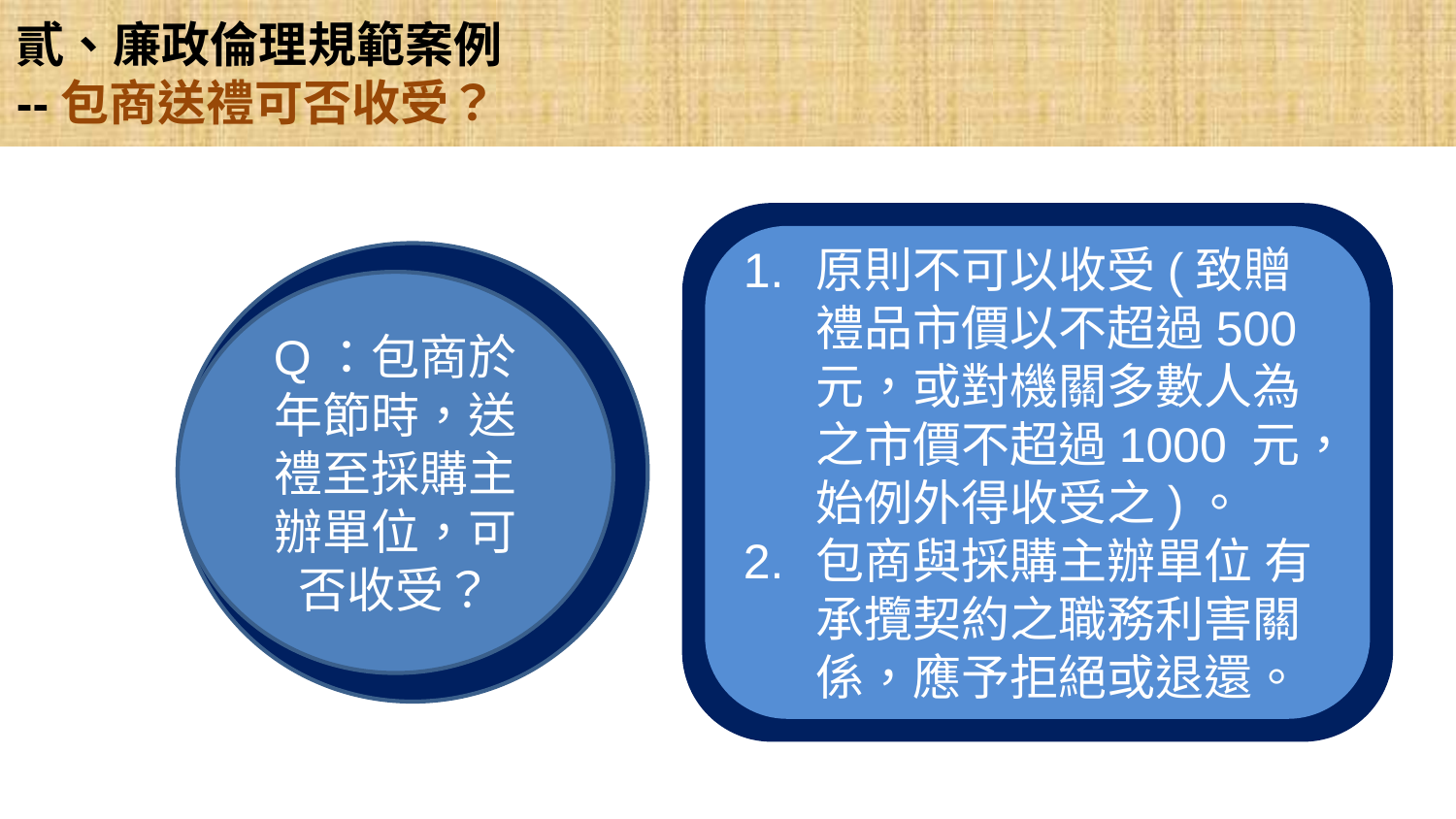

# 貳、廉政倫理規範案例 --包商送禮可否收受？

原則不可以收受(致贈禮品市價以不超過500 元，或對機關多數人為之市價不超過1000 元，始例外得收受之)。
包商與採購主辦單位 有承攬契約之職務利害關係，應予拒絕或退還。

Q：包商於年節時，送禮至採購主辦單位，可否收受？